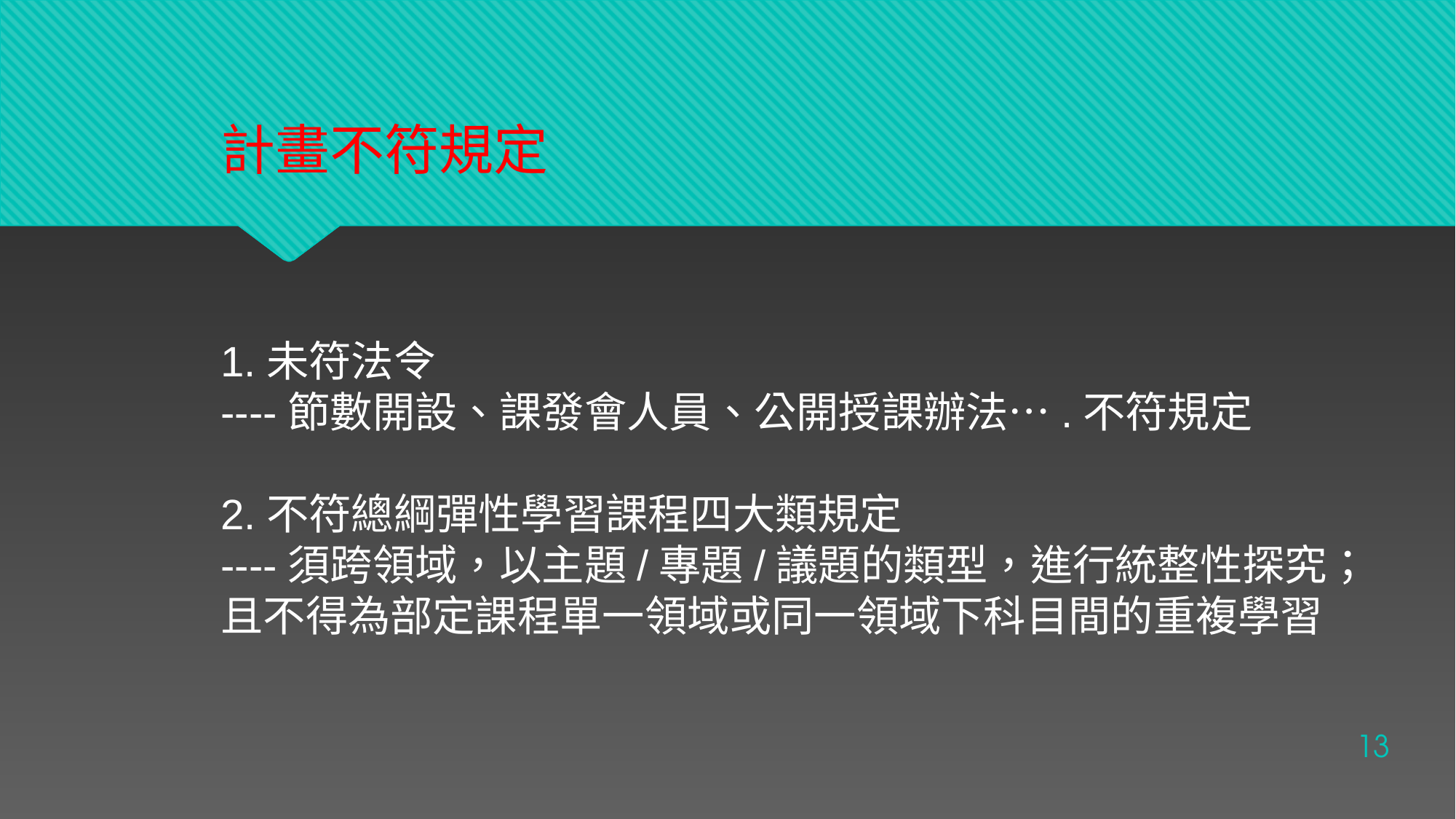

計畫不符規定

1.未符法令
----節數開設、課發會人員、公開授課辦法….不符規定

2.不符總綱彈性學習課程四大類規定
----須跨領域，以主題/專題/議題的類型，進行統整性探究；
且不得為部定課程單一領域或同一領域下科目間的重複學習
13